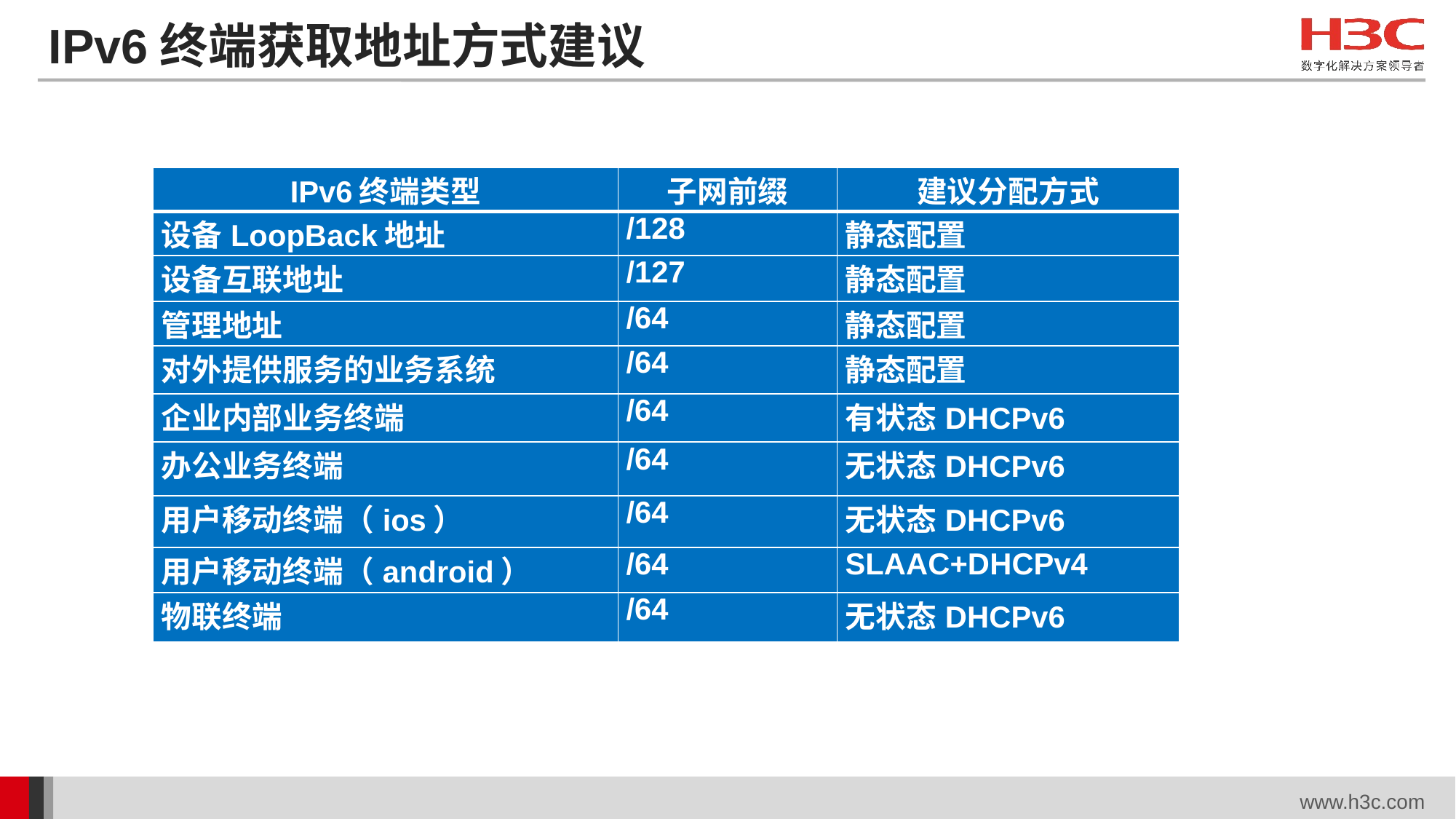

# IPv6终端获取地址方式建议
| IPv6终端类型 | 子网前缀 | 建议分配方式 |
| --- | --- | --- |
| 设备LoopBack地址 | /128 | 静态配置 |
| 设备互联地址 | /127 | 静态配置 |
| 管理地址 | /64 | 静态配置 |
| 对外提供服务的业务系统 | /64 | 静态配置 |
| 企业内部业务终端 | /64 | 有状态DHCPv6 |
| 办公业务终端 | /64 | 无状态DHCPv6 |
| 用户移动终端（ios） | /64 | 无状态DHCPv6 |
| 用户移动终端（android） | /64 | SLAAC+DHCPv4 |
| 物联终端 | /64 | 无状态DHCPv6 |